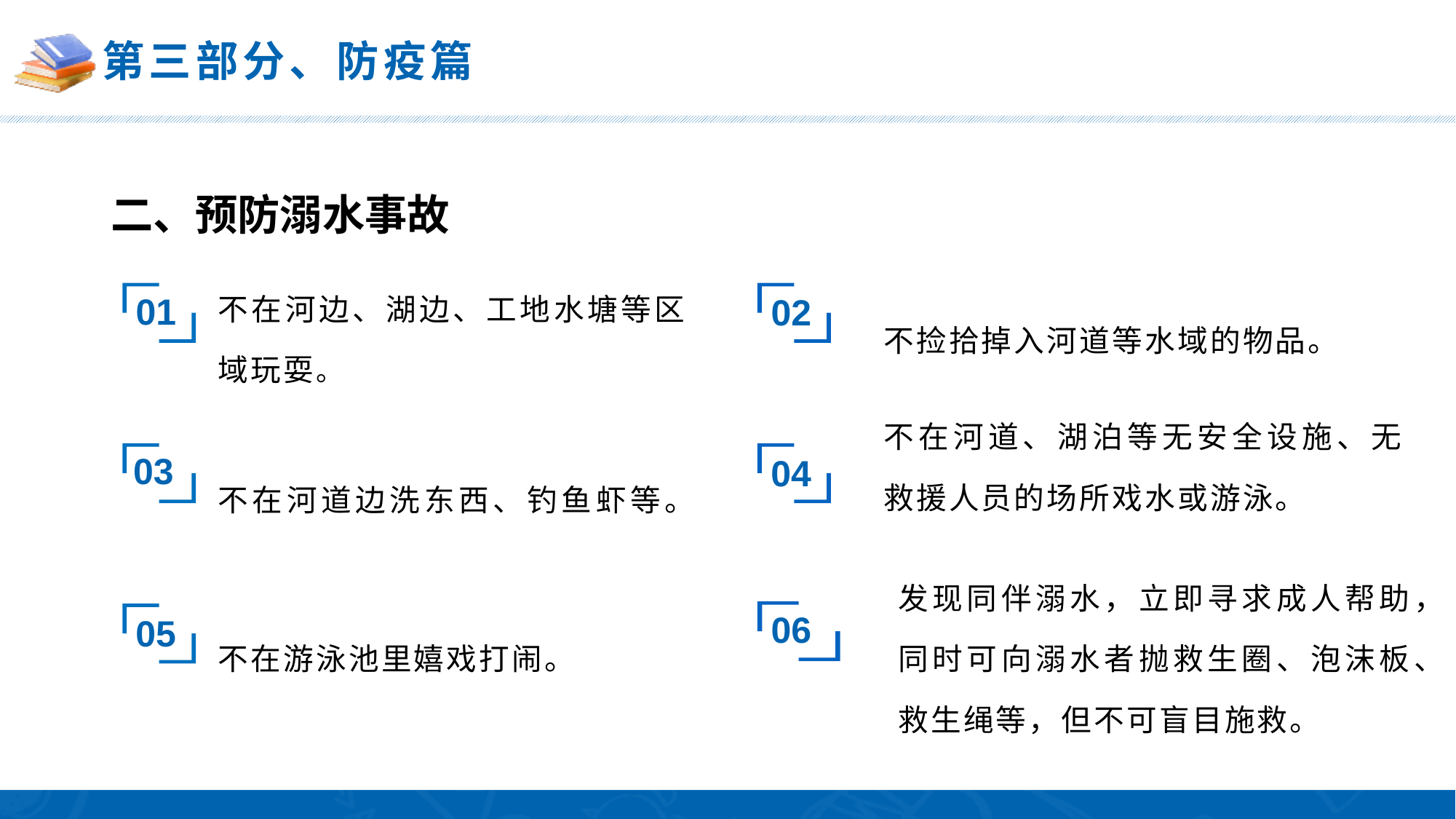

二、预防溺水事故
不在河边、湖边、工地水塘等区域玩耍。

01
不捡拾掉入河道等水域的物品。

02
不在河道、湖泊等无安全设施、无救援人员的场所戏水或游泳。

04
不在河道边洗东西、钓鱼虾等。
03

不在游泳池里嬉戏打闹。

05
发现同伴溺水，立即寻求成人帮助，同时可向溺水者抛救生圈、泡沫板、救生绳等，但不可盲目施救。

06